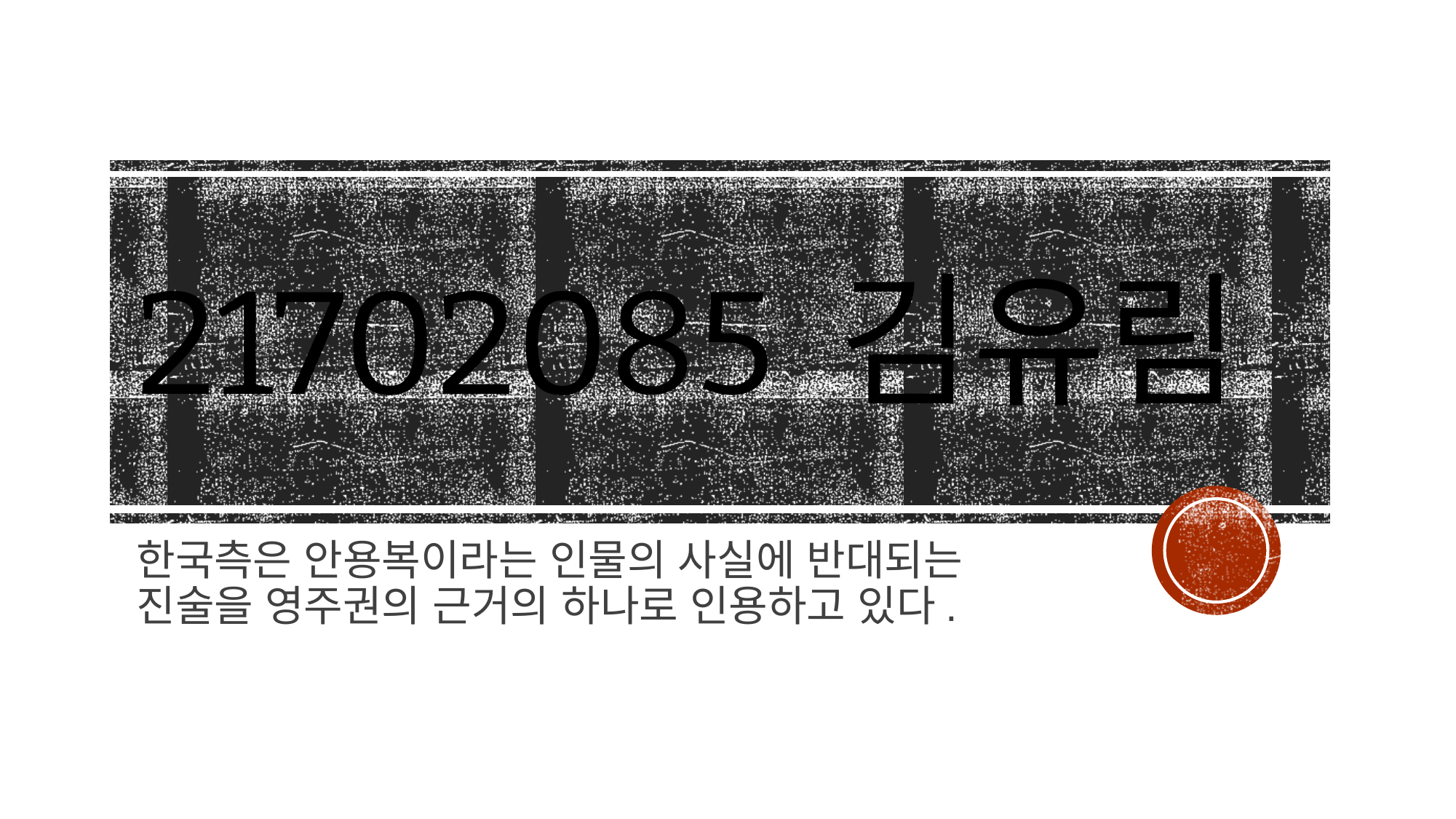

# 21702085 김유림
한국측은 안용복이라는 인물의 사실에 반대되는 진술을 영주권의 근거의 하나로 인용하고 있다.